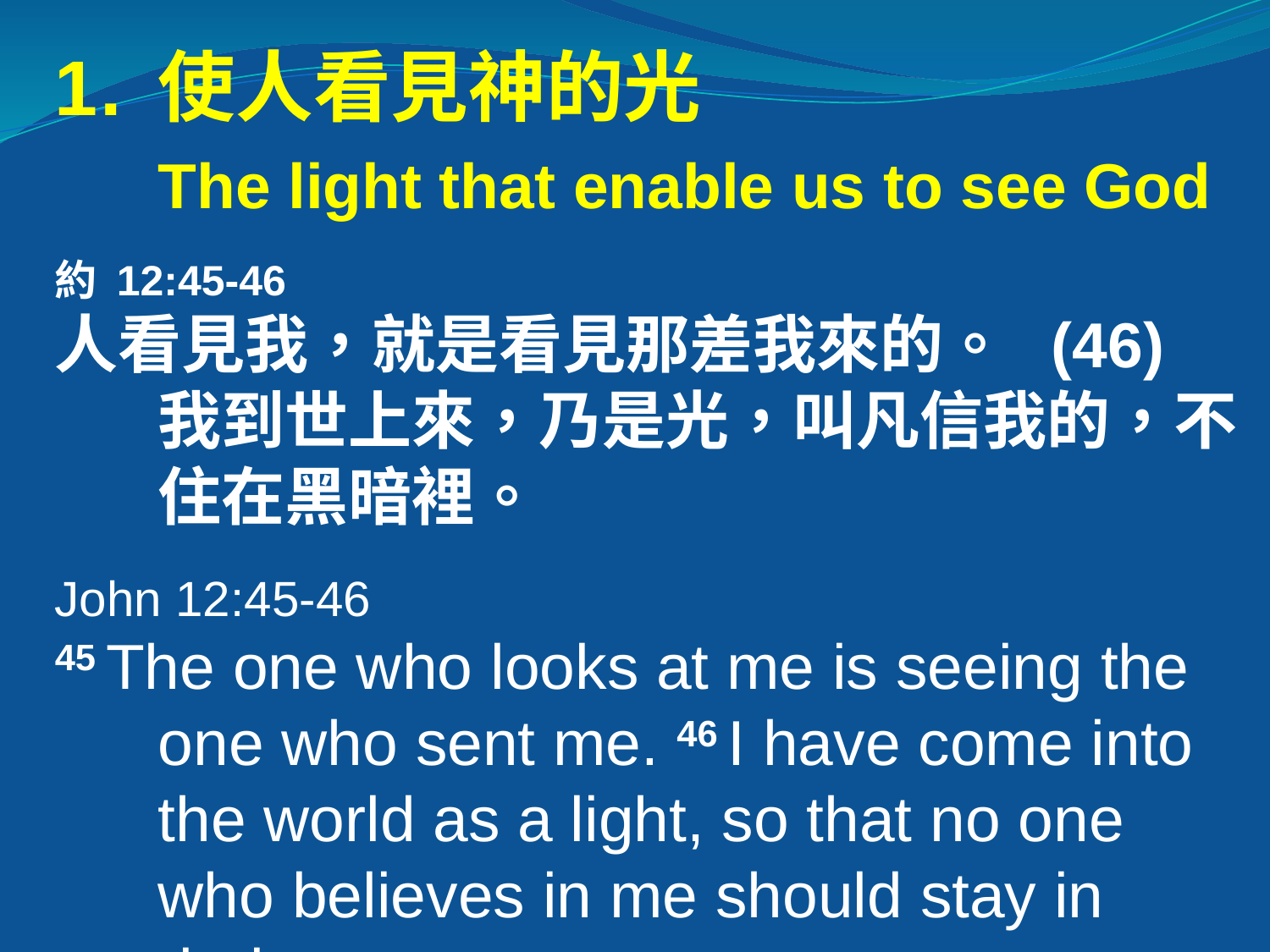

使人看見神的光
	The light that enable us to see God

約 12:45-46
人看見我，就是看見那差我來的。  (46)  我到世上來，乃是光，叫凡信我的，不住在黑暗裡。

John 12:45-46
45 The one who looks at me is seeing the one who sent me. 46 I have come into the world as a light, so that no one who believes in me should stay in darkness.